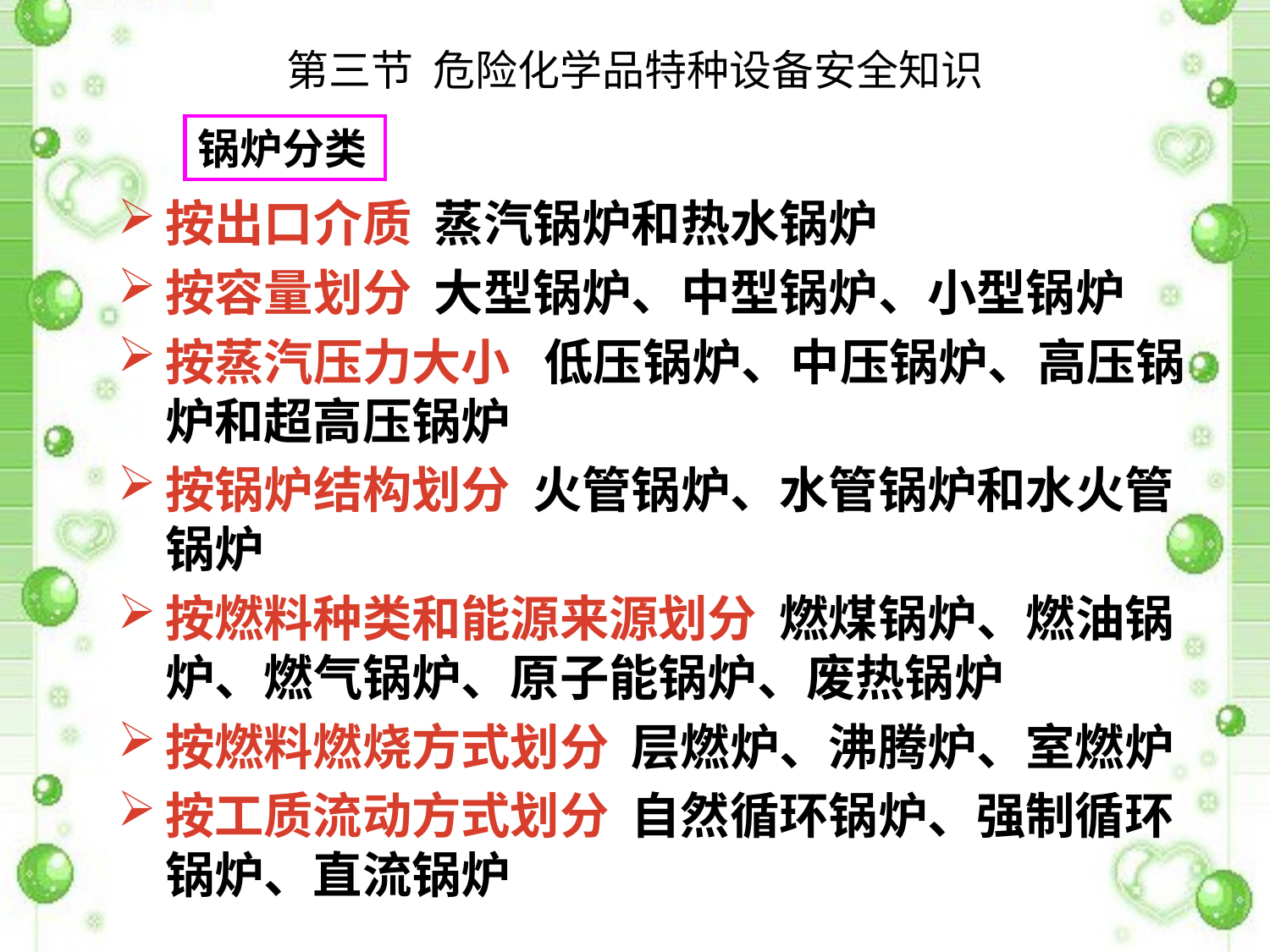

# 第三节  危险化学品特种设备安全知识
锅炉分类
按出口介质  蒸汽锅炉和热水锅炉
按容量划分  大型锅炉、中型锅炉、小型锅炉
按蒸汽压力大小   低压锅炉、中压锅炉、高压锅炉和超高压锅炉
按锅炉结构划分  火管锅炉、水管锅炉和水火管锅炉
按燃料种类和能源来源划分  燃煤锅炉、燃油锅炉、燃气锅炉、原子能锅炉、废热锅炉
按燃料燃烧方式划分  层燃炉、沸腾炉、室燃炉
按工质流动方式划分  自然循环锅炉、强制循环锅炉、直流锅炉